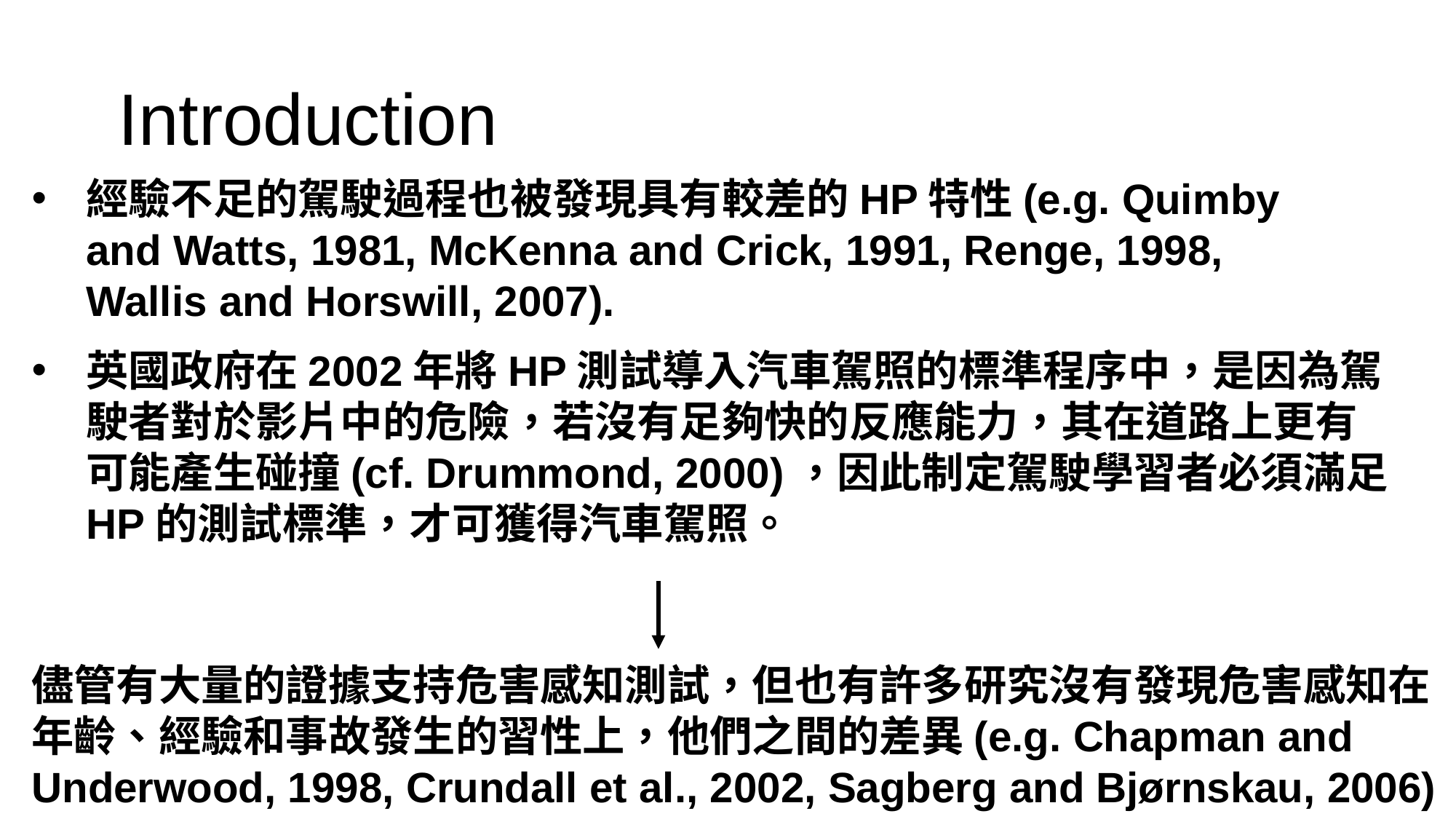

Introduction
經驗不足的駕駛過程也被發現具有較差的HP特性(e.g. Quimby and Watts, 1981, McKenna and Crick, 1991, Renge, 1998, Wallis and Horswill, 2007).
英國政府在2002年將HP測試導入汽車駕照的標準程序中，是因為駕駛者對於影片中的危險，若沒有足夠快的反應能力，其在道路上更有可能產生碰撞(cf. Drummond, 2000)，因此制定駕駛學習者必須滿足HP的測試標準，才可獲得汽車駕照。
儘管有大量的證據支持危害感知測試，但也有許多研究沒有發現危害感知在年齡、經驗和事故發生的習性上，他們之間的差異(e.g. Chapman and Underwood, 1998, Crundall et al., 2002, Sagberg and Bjørnskau, 2006)